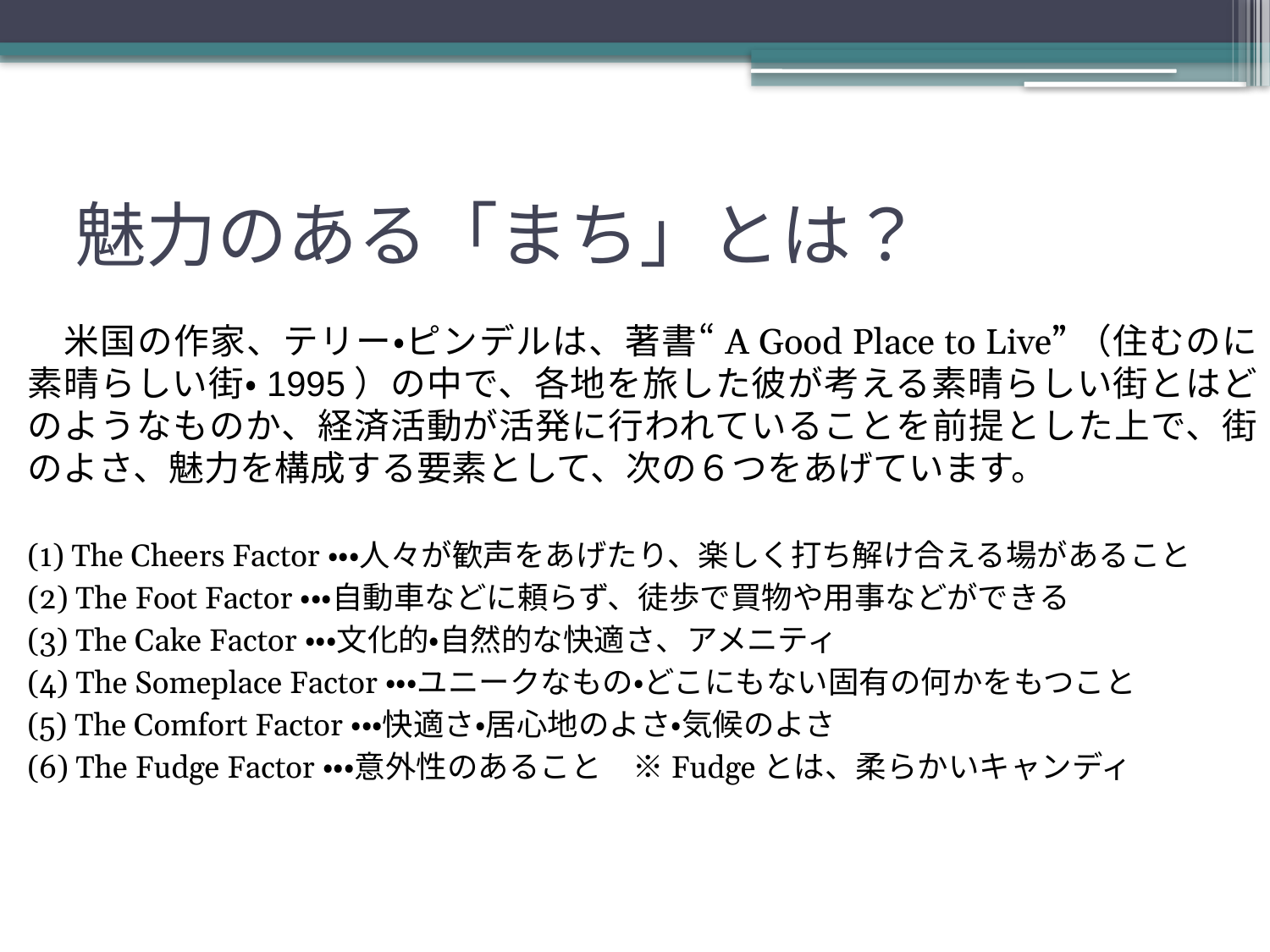

# 魅力のある「まち」とは？
　米国の作家、テリー・ピンデルは、著書“A Good Place to Live”（住むのに素晴らしい街・1995）の中で、各地を旅した彼が考える素晴らしい街とはどのようなものか、経済活動が活発に行われていることを前提とした上で、街のよさ、魅力を構成する要素として、次の６つをあげています。

(1) The Cheers Factor・・・人々が歓声をあげたり、楽しく打ち解け合える場があること
(2) The Foot Factor・・・自動車などに頼らず、徒歩で買物や用事などができる
(3) The Cake Factor・・・文化的・自然的な快適さ、アメニティ
(4) The Someplace Factor・・・ユニークなもの・どこにもない固有の何かをもつこと
(5) The Comfort Factor・・・快適さ・居心地のよさ・気候のよさ
(6) The Fudge Factor・・・意外性のあること　※Fudgeとは、柔らかいキャンディ